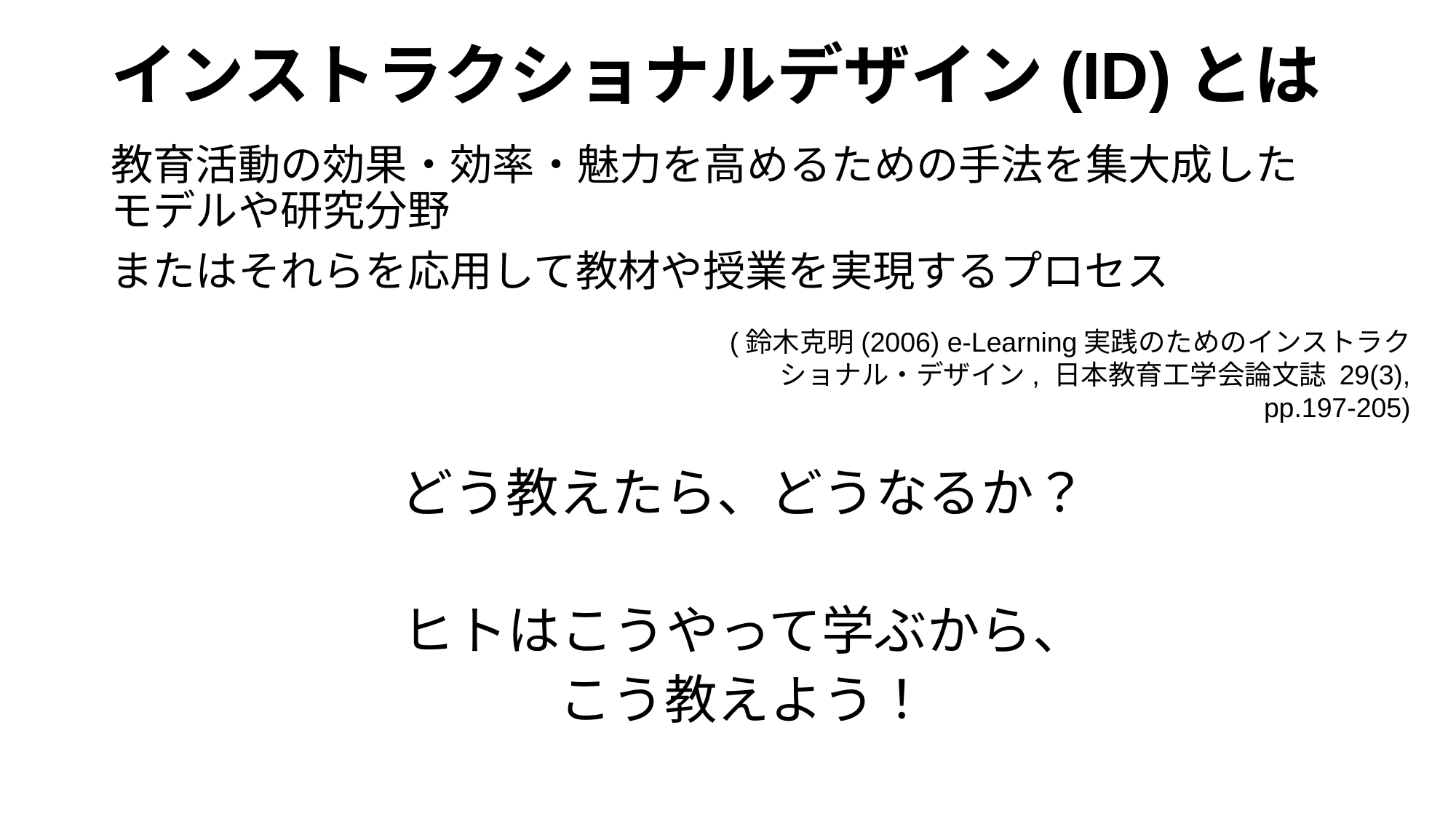

# インストラクショナルデザイン(ID)とは
教育活動の効果・効率・魅力を高めるための手法を集大成した モデルや研究分野
またはそれらを応用して教材や授業を実現するプロセス

(鈴木克明(2006) e-Learning実践のためのインストラクショナル・デザイン, 日本教育工学会論文誌 29(3), pp.197-205)
どう教えたら、どうなるか？

ヒトはこうやって学ぶから、
こう教えよう！